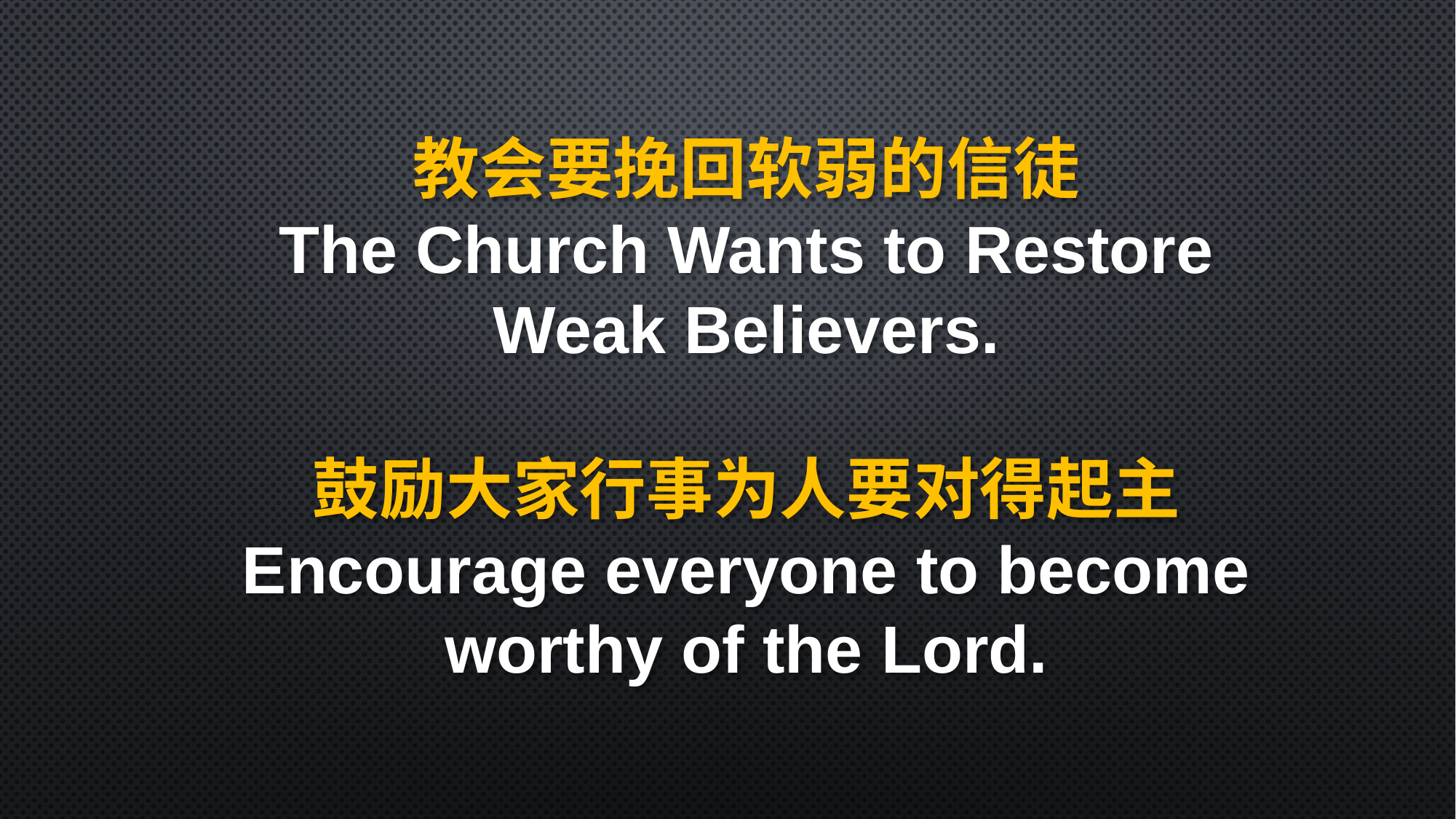

教会要挽回软弱的信徒
The Church Wants to Restore Weak Believers.

鼓励大家行事为人要对得起主
Encourage everyone to become worthy of the Lord.